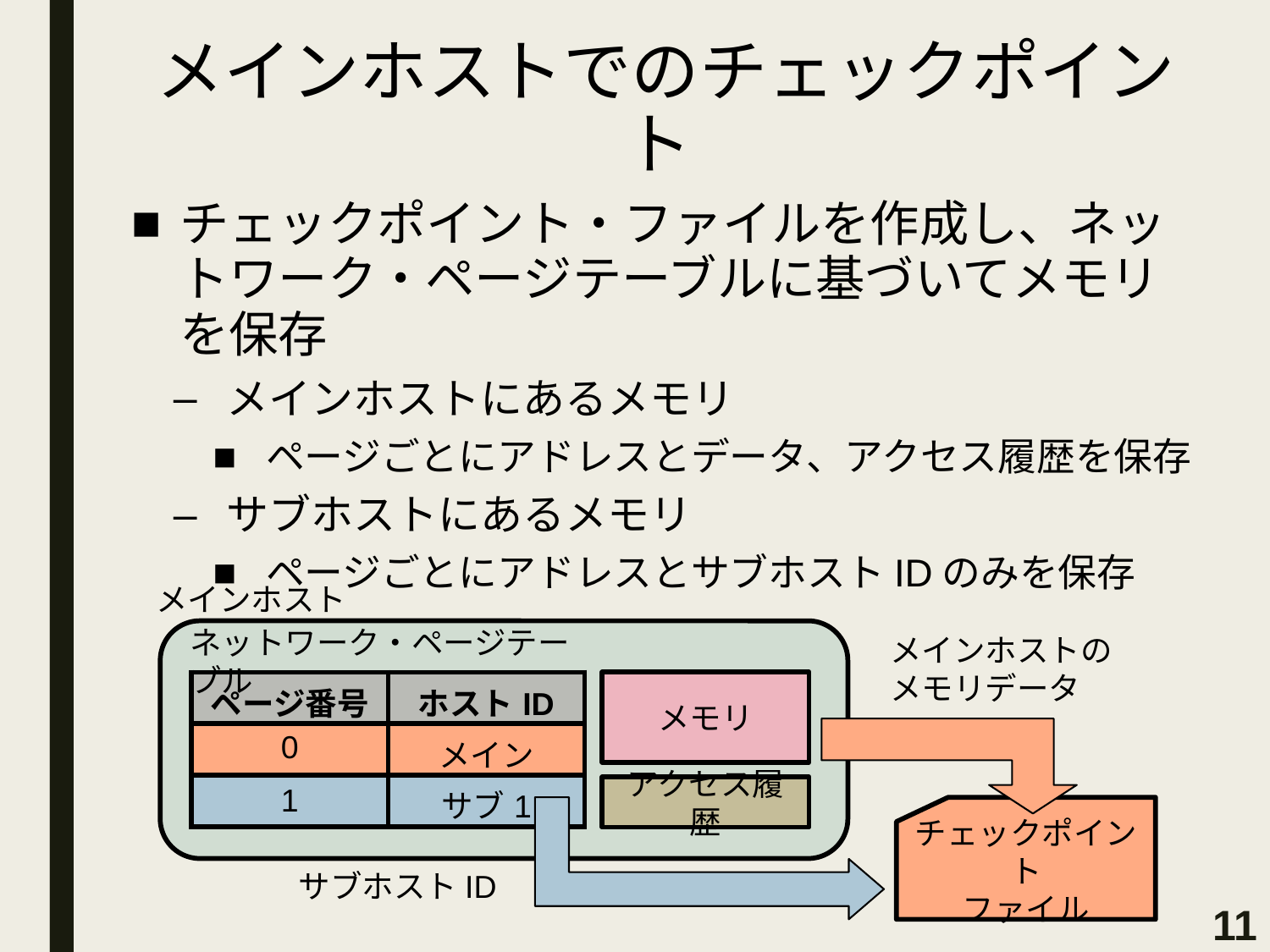

# メインホストでのチェックポイント
チェックポイント・ファイルを作成し、ネットワーク・ページテーブルに基づいてメモリを保存
メインホストにあるメモリ
ページごとにアドレスとデータ、アクセス履歴を保存
サブホストにあるメモリ
ページごとにアドレスとサブホストIDのみを保存
メインホスト
ネットワーク・ページテーブル

メインホストの
メモリデータ
| ページ番号 | ホストID |
| --- | --- |
| 0 | メイン |
| 1 | サブ1 |
メモリ

アクセス履歴
チェックポイント
ファイル
サブホストID
11